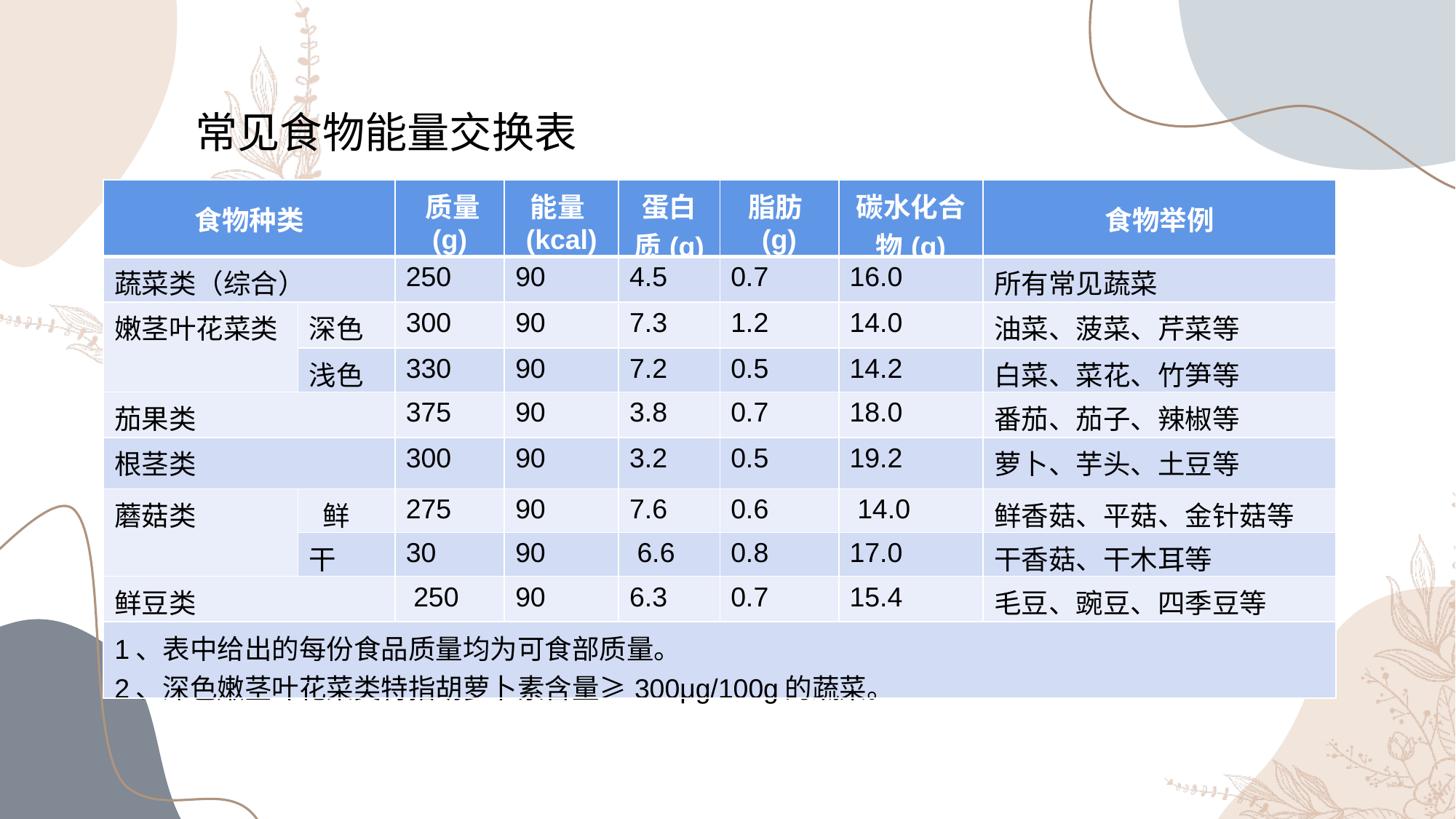

常见食物能量交换表
| 食物种类 |  | 质量(g) | 能量(kcal) | 蛋白质(g) | 脂肪(g) | 碳水化合物(g) | 食物举例 |
| --- | --- | --- | --- | --- | --- | --- | --- |
| 蔬菜类（综合） |  | 250 | 90 | 4.5 | 0.7 | 16.0 | 所有常见蔬菜 |
| 嫩茎叶花菜类 | 深色 | 300 | 90 | 7.3 | 1.2 | 14.0 | 油菜、菠菜、芹菜等 |
|  | 浅色 | 330 | 90 | 7.2 | 0.5 | 14.2 | 白菜、菜花、竹笋等 |
| 茄果类 |  | 375 | 90 | 3.8 | 0.7 | 18.0 | 番茄、茄子、辣椒等 |
| 根茎类 |  | 300 | 90 | 3.2 | 0.5 | 19.2 | 萝卜、芋头、土豆等 |
| 蘑菇类 | 鲜 | 275 | 90 | 7.6 | 0.6 | 14.0 | 鲜香菇、平菇、金针菇等 |
|  | 干 | 30 | 90 | 6.6 | 0.8 | 17.0 | 干香菇、干木耳等 |
| 鲜豆类 |  | 250 | 90 | 6.3 | 0.7 | 15.4 | 毛豆、豌豆、四季豆等 |
| 1、表中给出的每份食品质量均为可食部质量。 2、深色嫩茎叶花菜类特指胡萝卜素含量≥300μg/100g的蔬菜。 |  |  |  |  |  |  |  |

90%